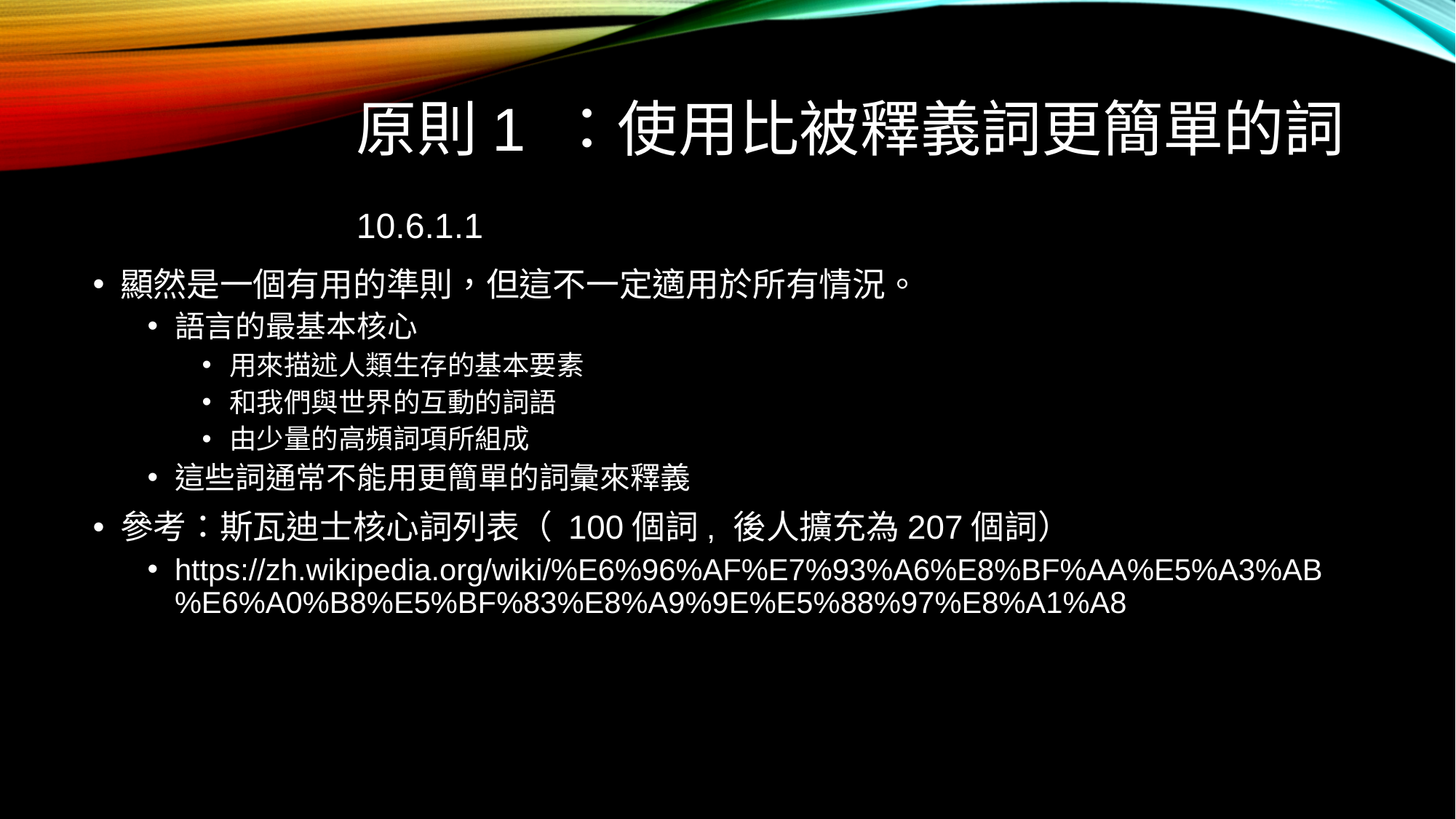

# 原則1 ：使用比被釋義詞更簡單的詞10.6.1.1
顯然是一個有用的準則，但這不一定適用於所有情況。
語言的最基本核心
用來描述人類生存的基本要素
和我們與世界的互動的詞語
由少量的高頻詞項所組成
這些詞通常不能用更簡單的詞彙來釋義
參考：斯瓦迪士核心詞列表（ 100個詞, 後人擴充為207個詞）
https://zh.wikipedia.org/wiki/%E6%96%AF%E7%93%A6%E8%BF%AA%E5%A3%AB%E6%A0%B8%E5%BF%83%E8%A9%9E%E5%88%97%E8%A1%A8